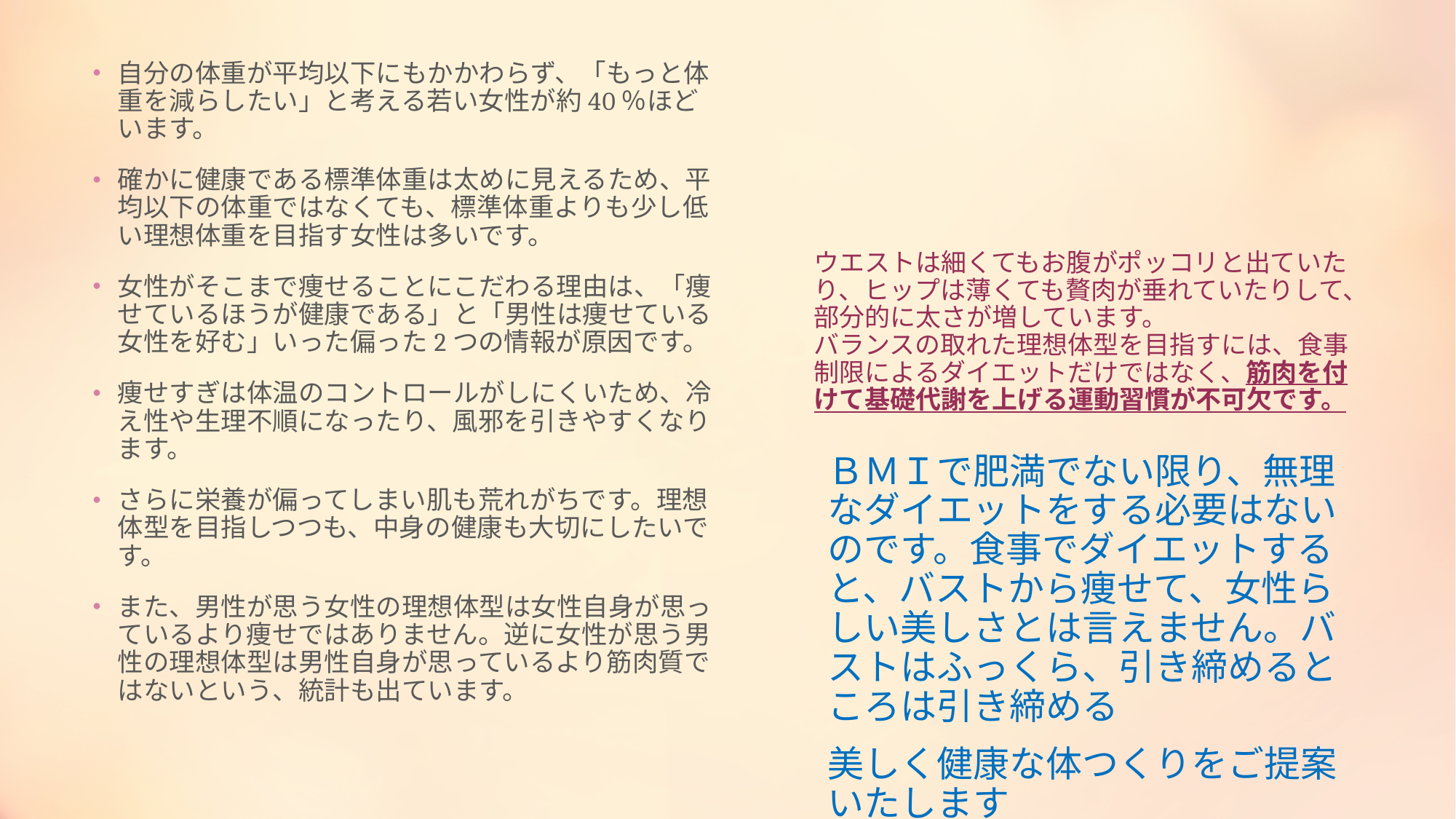

自分の体重が平均以下にもかかわらず、「もっと体重を減らしたい」と考える若い女性が約40％ほどいます。
確かに健康である標準体重は太めに見えるため、平均以下の体重ではなくても、標準体重よりも少し低い理想体重を目指す女性は多いです。
女性がそこまで痩せることにこだわる理由は、「痩せているほうが健康である」と「男性は痩せている女性を好む」いった偏った2つの情報が原因です。
痩せすぎは体温のコントロールがしにくいため、冷え性や生理不順になったり、風邪を引きやすくなります。
さらに栄養が偏ってしまい肌も荒れがちです。理想体型を目指しつつも、中身の健康も大切にしたいです。
また、男性が思う女性の理想体型は女性自身が思っているより痩せではありません。逆に女性が思う男性の理想体型は男性自身が思っているより筋肉質ではないという、統計も出ています。

# ウエストは細くてもお腹がポッコリと出ていたり、ヒップは薄くても贅肉が垂れていたりして、部分的に太さが増しています。 バランスの取れた理想体型を目指すには、食事制限によるダイエットだけではなく、筋肉を付けて基礎代謝を上げる運動習慣が不可欠です。
ＢＭＩで肥満でない限り、無理なダイエットをする必要はないのです。食事でダイエットすると、バストから痩せて、女性らしい美しさとは言えません。バストはふっくら、引き締めるところは引き締める
美しく健康な体つくりをご提案いたします